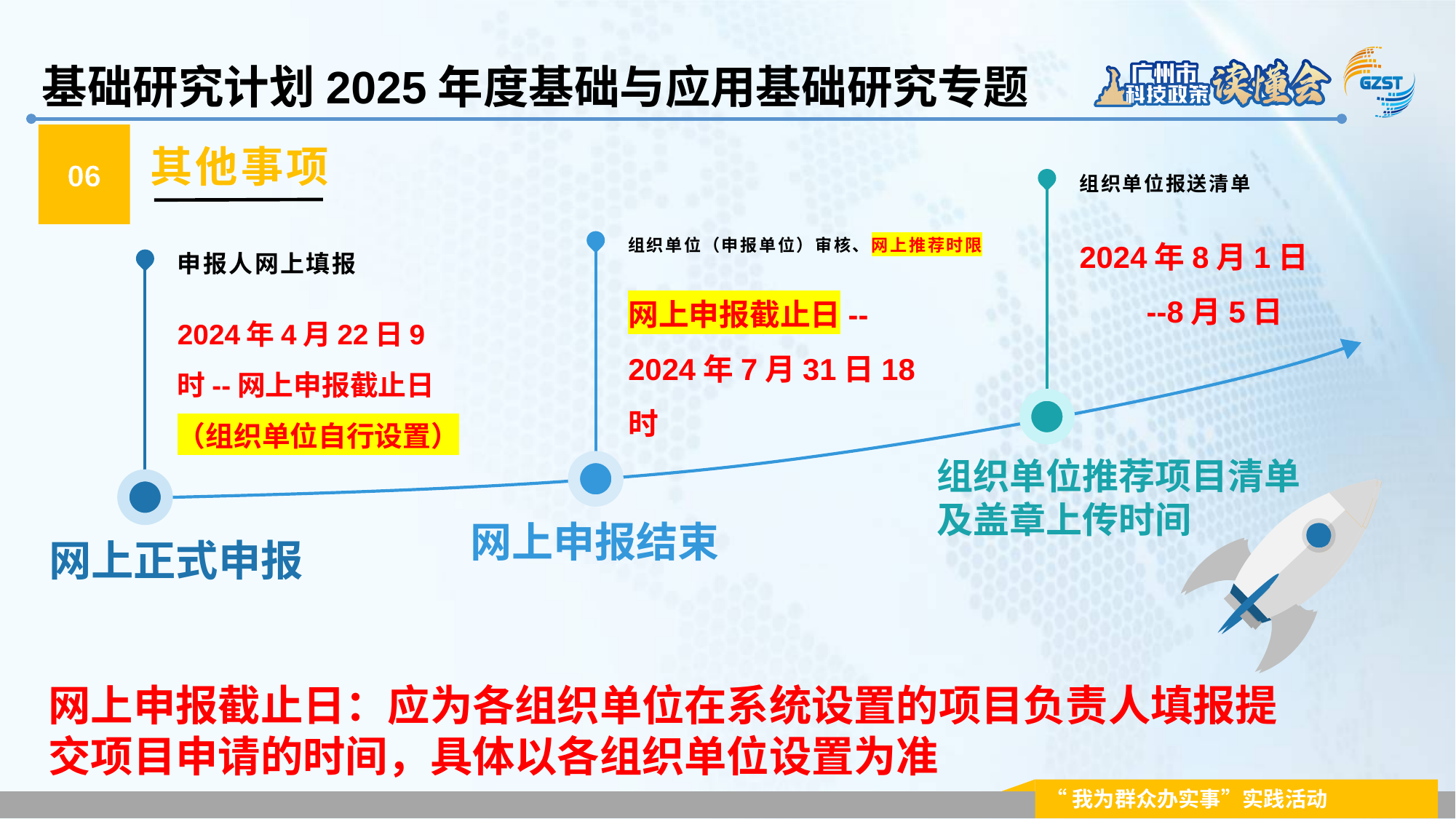

基础研究计划2025年度基础与应用基础研究专题
06
其他事项
组织单位报送清单

2024年8月1日
        --8月5日
组织单位（申报单位）审核、网上推荐时限

申报人网上填报

网上申报截止日--2024年7月31日18时
2024年4月22日9时--网上申报截止日（组织单位自行设置）

组织单位推荐项目清单
及盖章上传时间

网上申报结束

网上正式申报

网上申报截止日：应为各组织单位在系统设置的项目负责人填报提交项目申请的时间，具体以各组织单位设置为准
“我为群众办实事”实践活动